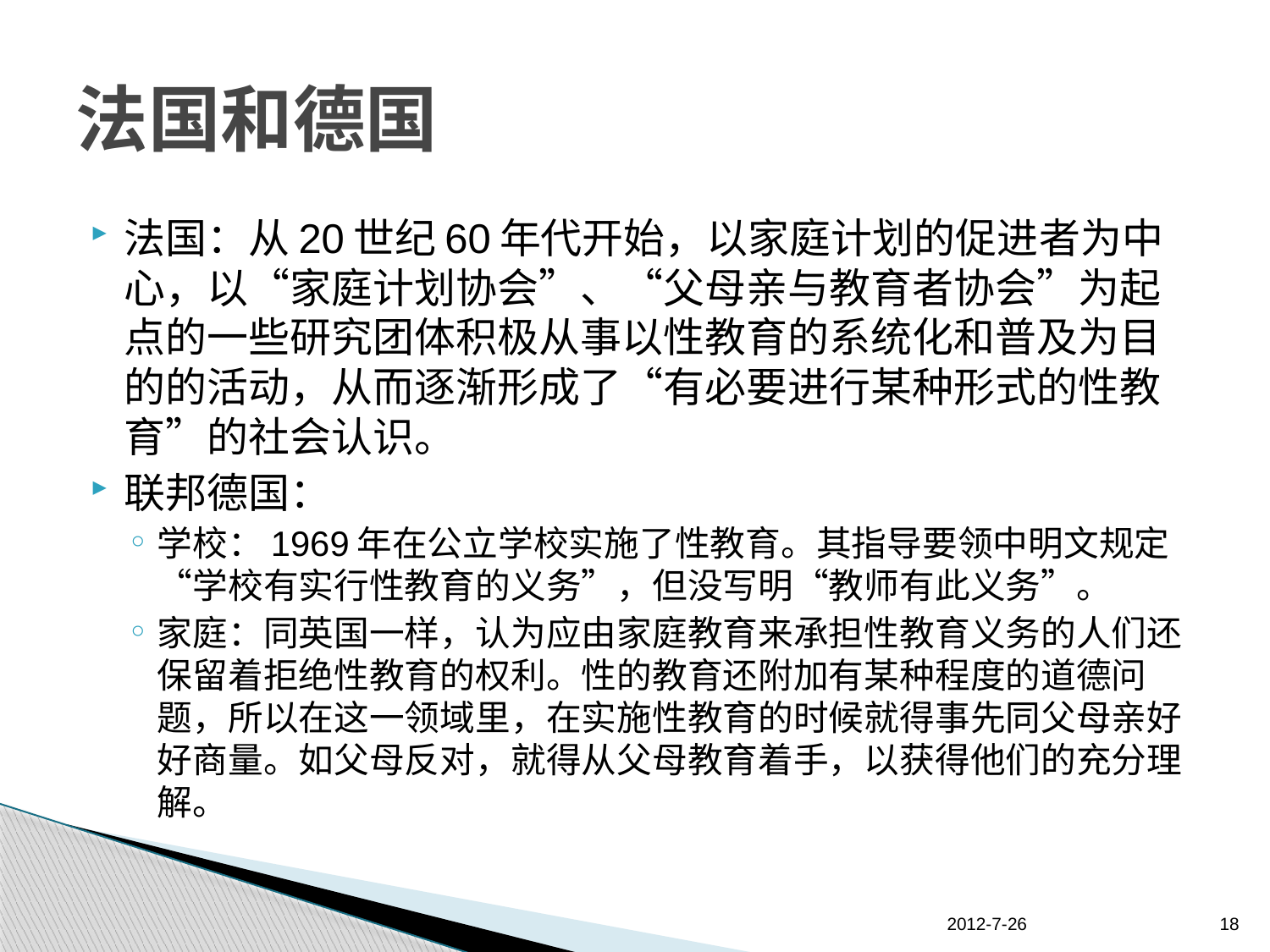

# 法国和德国
法国：从20世纪60年代开始，以家庭计划的促进者为中心，以“家庭计划协会”、“父母亲与教育者协会”为起点的一些研究团体积极从事以性教育的系统化和普及为目的的活动，从而逐渐形成了“有必要进行某种形式的性教育”的社会认识。
联邦德国：
学校：1969年在公立学校实施了性教育。其指导要领中明文规定“学校有实行性教育的义务”，但没写明“教师有此义务”。
家庭：同英国一样，认为应由家庭教育来承担性教育义务的人们还保留着拒绝性教育的权利。性的教育还附加有某种程度的道德问题，所以在这一领域里，在实施性教育的时候就得事先同父母亲好好商量。如父母反对，就得从父母教育着手，以获得他们的充分理解。

2012-7-26
18